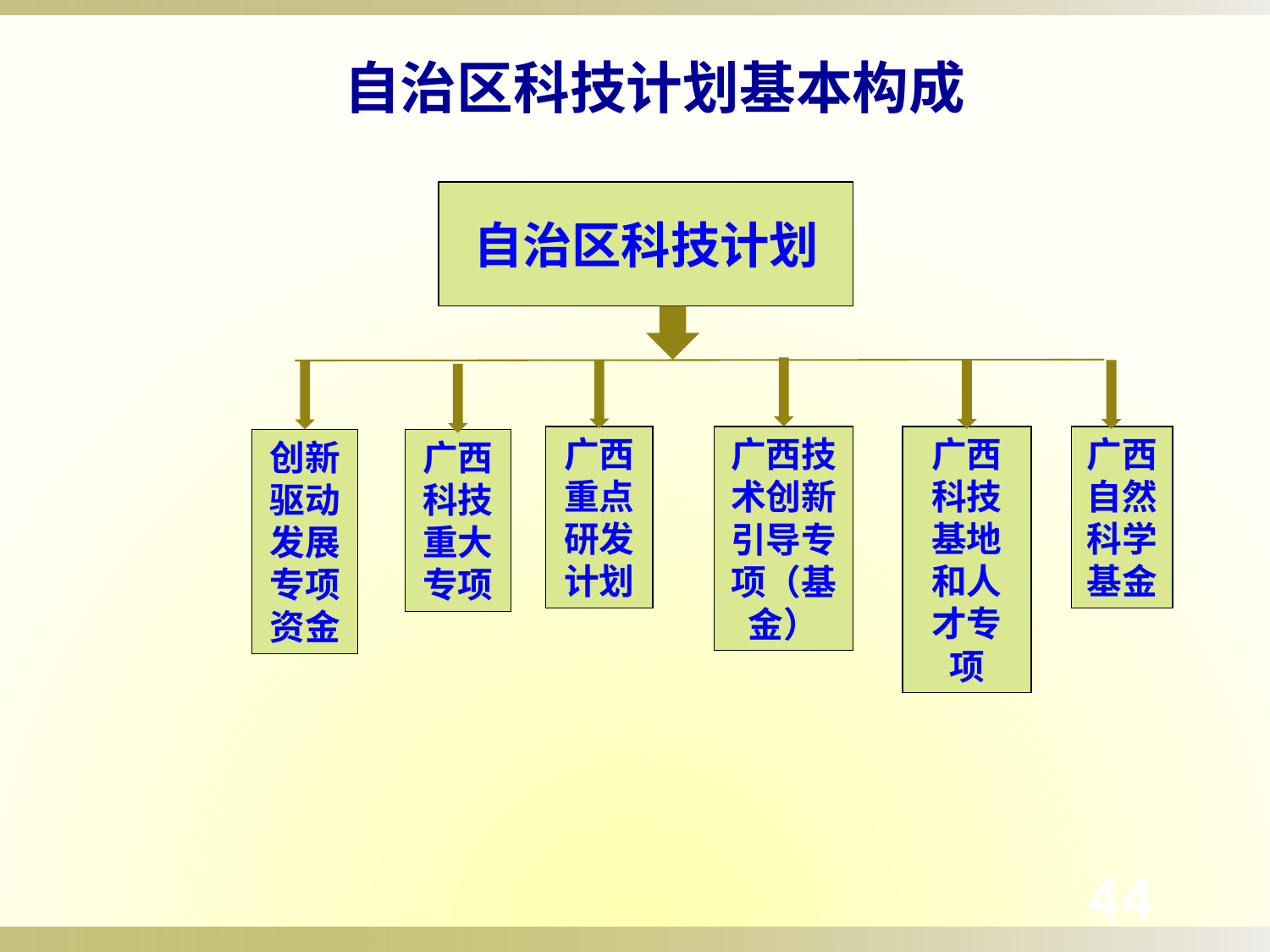

自治区科技计划基本构成
自治区科技计划

广西重点研发计划
广西技术创新引导专项（基金）
广西科技基地和人才专项
广西自然科学基金
创新驱动发展专项资金
广西科技重大专项
44